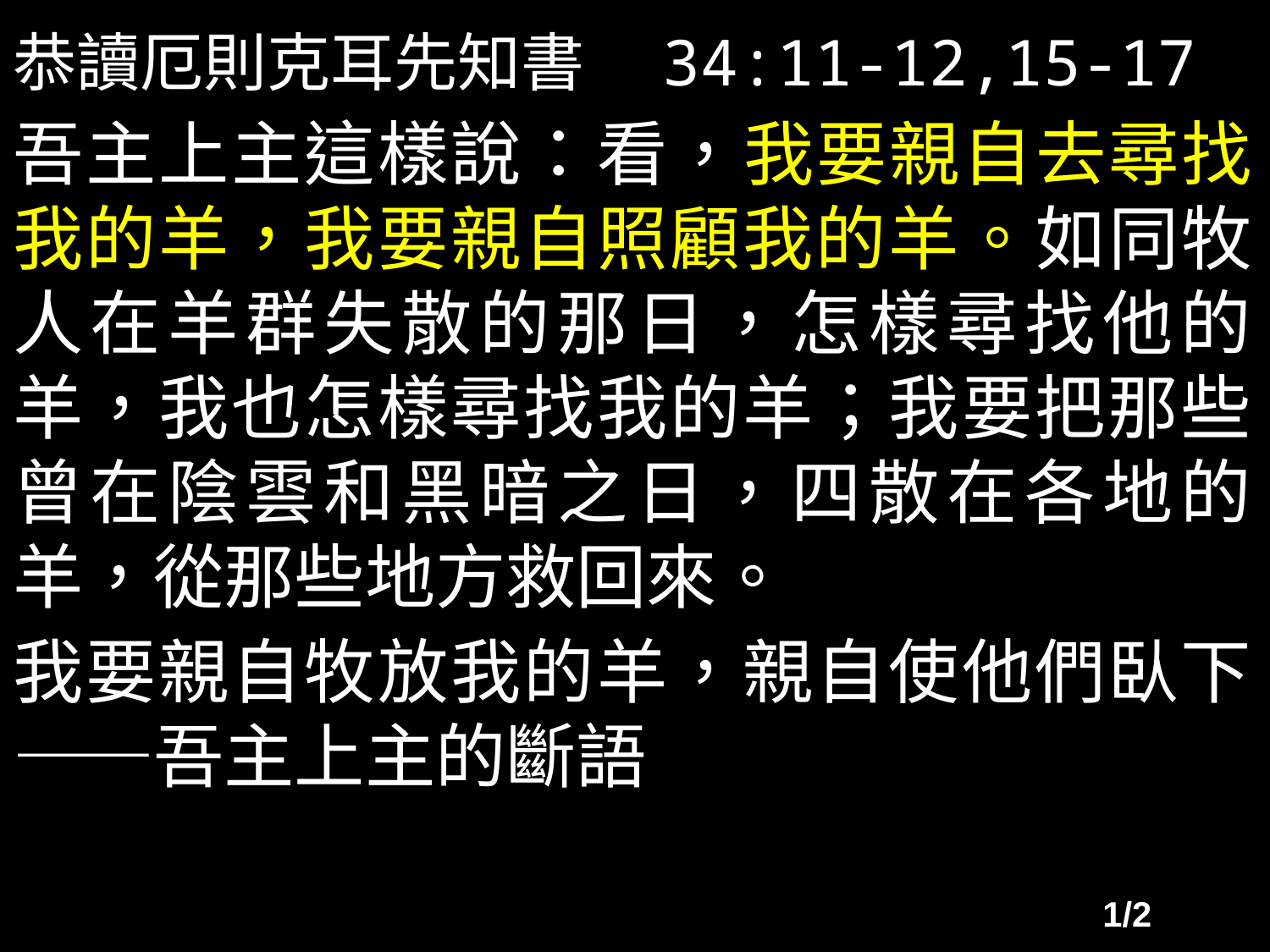

恭讀厄則克耳先知書　34:11-12,15-17
吾主上主這樣說：看，我要親自去尋找我的羊，我要親自照顧我的羊。如同牧人在羊群失散的那日，怎樣尋找他的羊，我也怎樣尋找我的羊；我要把那些曾在陰雲和黑暗之日，四散在各地的羊，從那些地方救回來。
我要親自牧放我的羊，親自使他們臥下——吾主上主的斷語
1/2